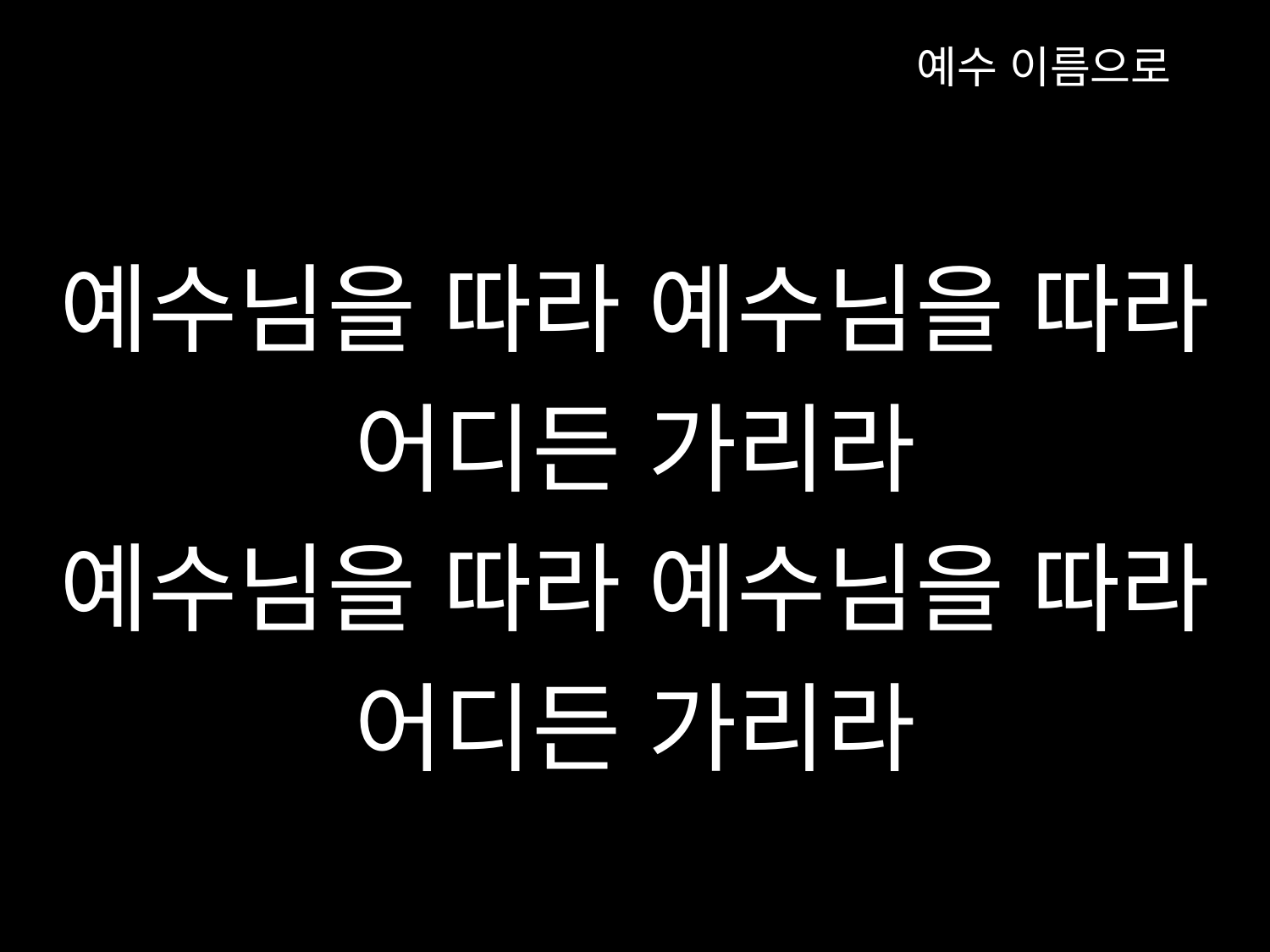

예수 이름으로
예수님을 따라 예수님을 따라
어디든 가리라
예수님을 따라 예수님을 따라
어디든 가리라